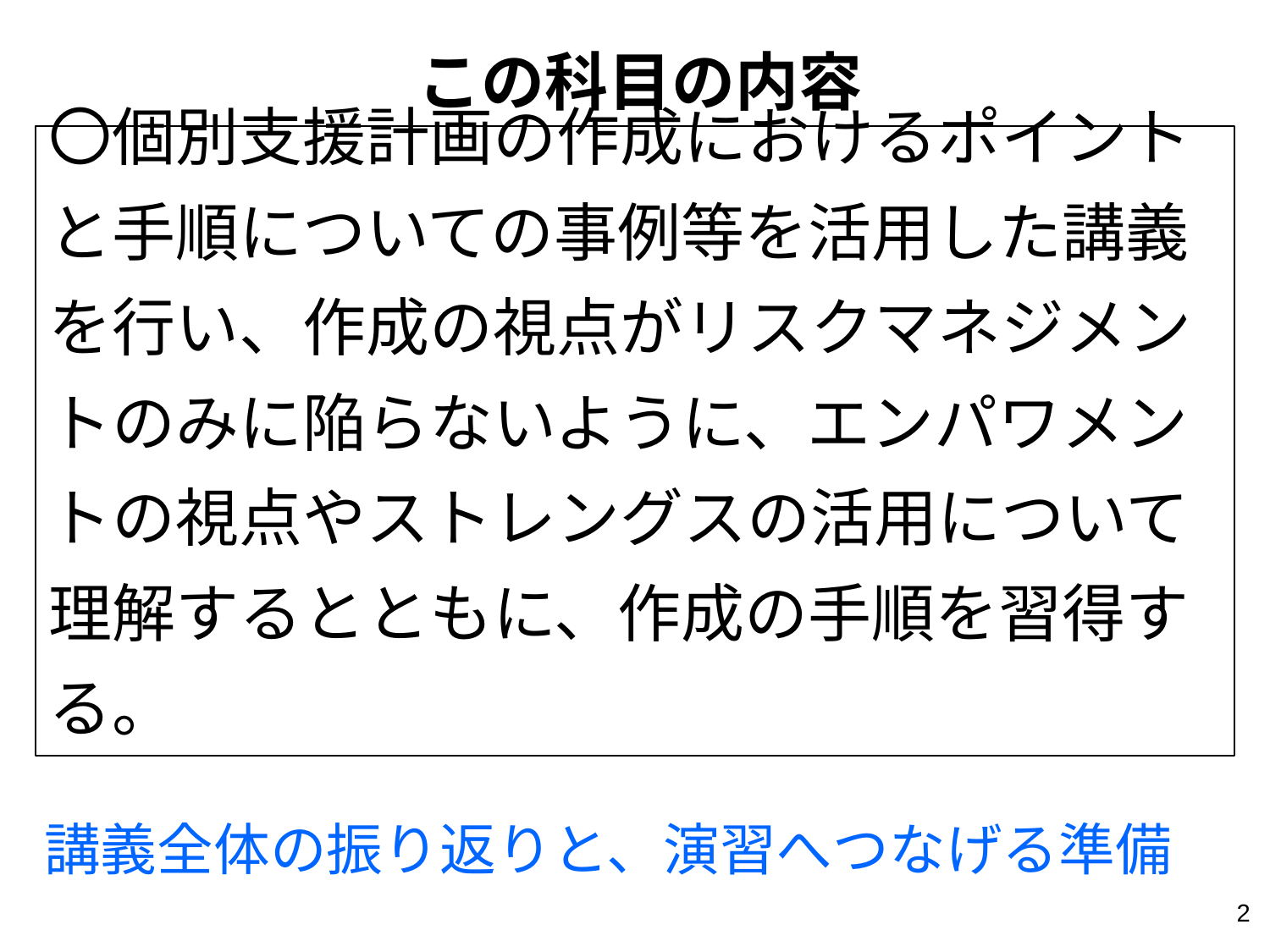

# この科目の内容
〇個別支援計画の作成におけるポイントと手順についての事例等を活用した講義を行い、作成の視点がリスクマネジメントのみに陥らないように、エンパワメントの視点やストレングスの活用について理解するとともに、作成の手順を習得する。

講義全体の振り返りと、演習へつなげる準備
2